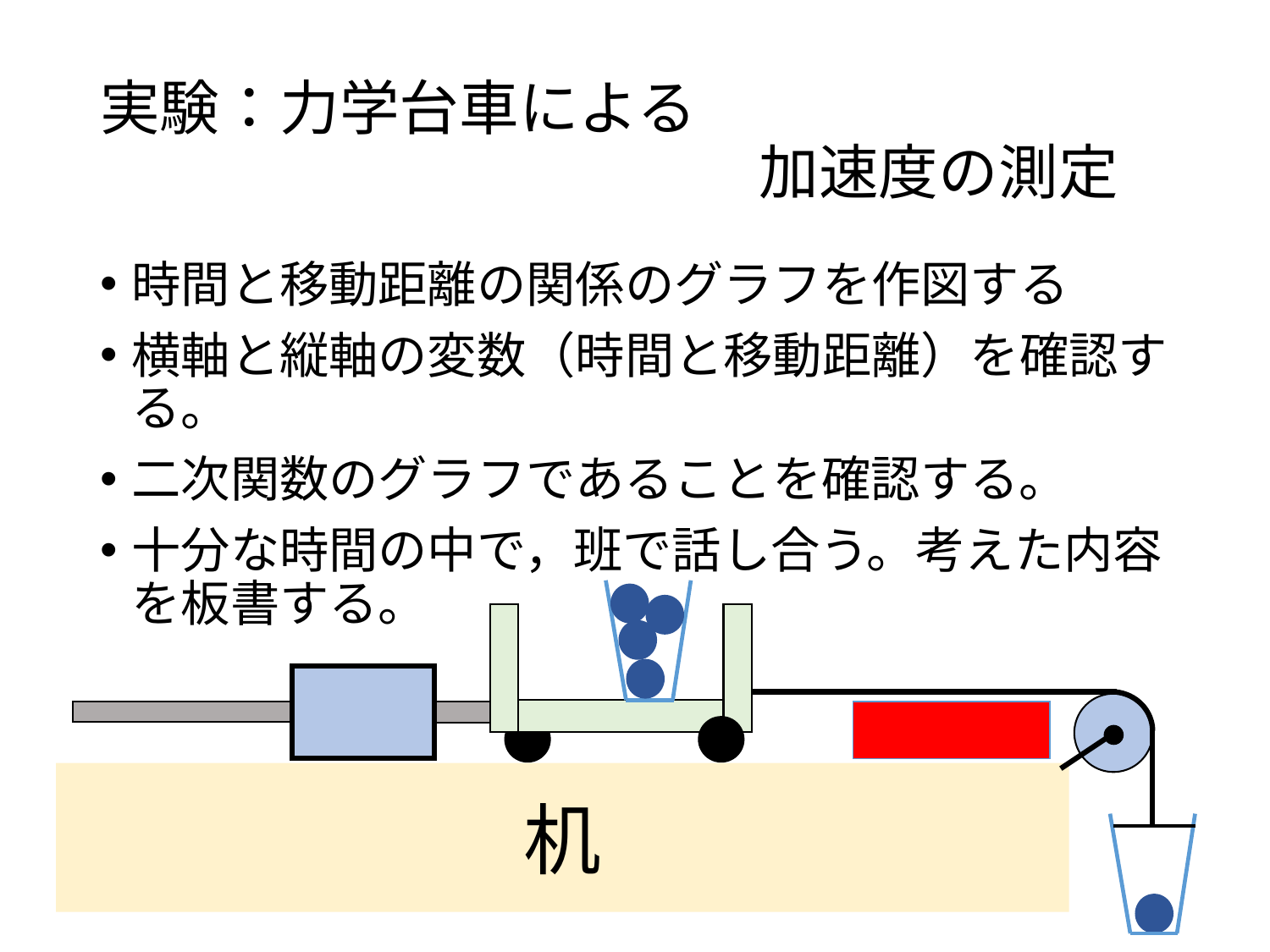

# 実験：力学台車による 　　　　　　　　　　　加速度の測定
時間と移動距離の関係のグラフを作図する
横軸と縦軸の変数（時間と移動距離）を確認する。
二次関数のグラフであることを確認する。
十分な時間の中で，班で話し合う。考えた内容を板書する。

机